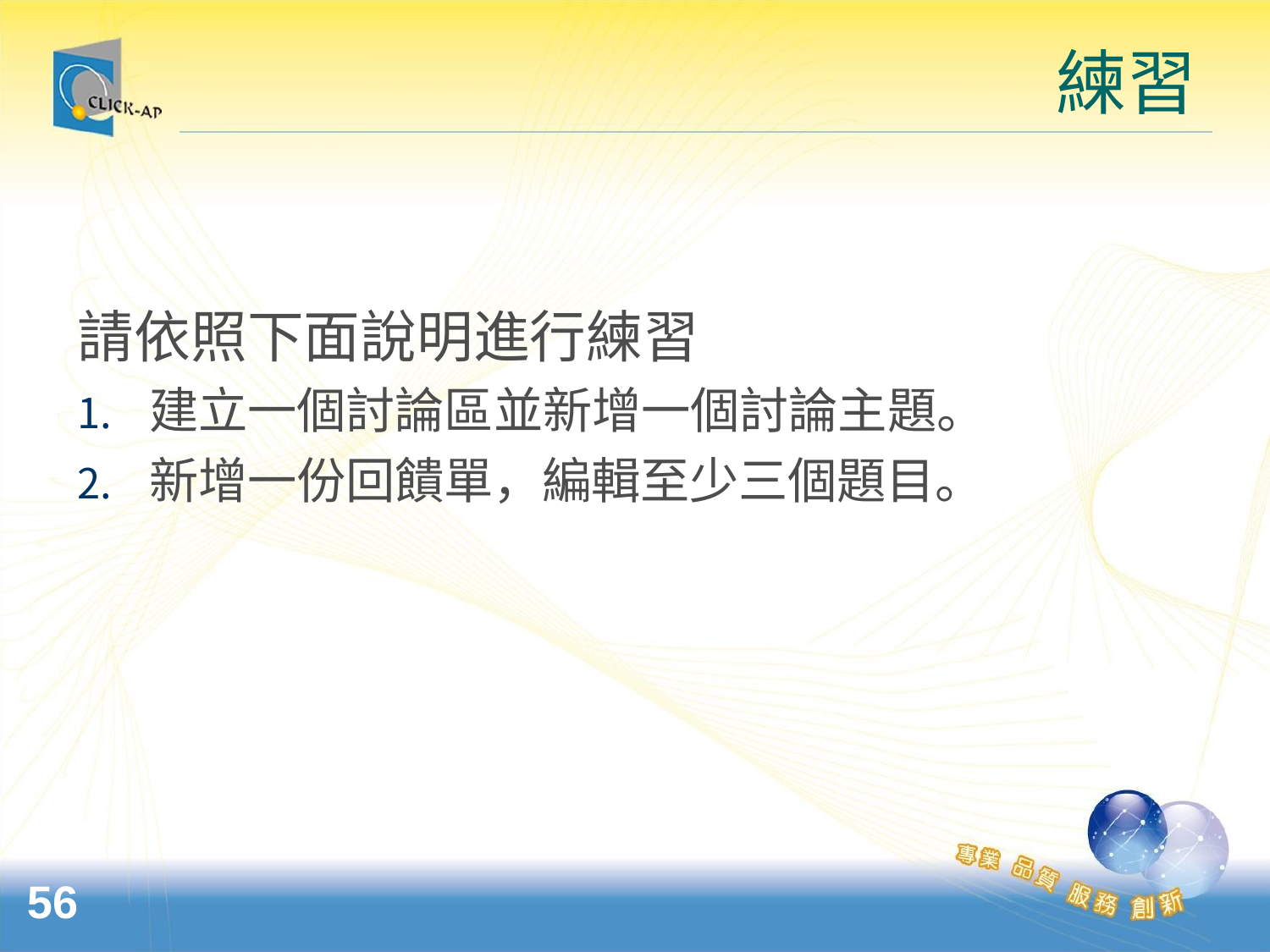

# 練習
請依照下面說明進行練習
建立一個討論區並新增一個討論主題。
新增一份回饋單，編輯至少三個題目。
56